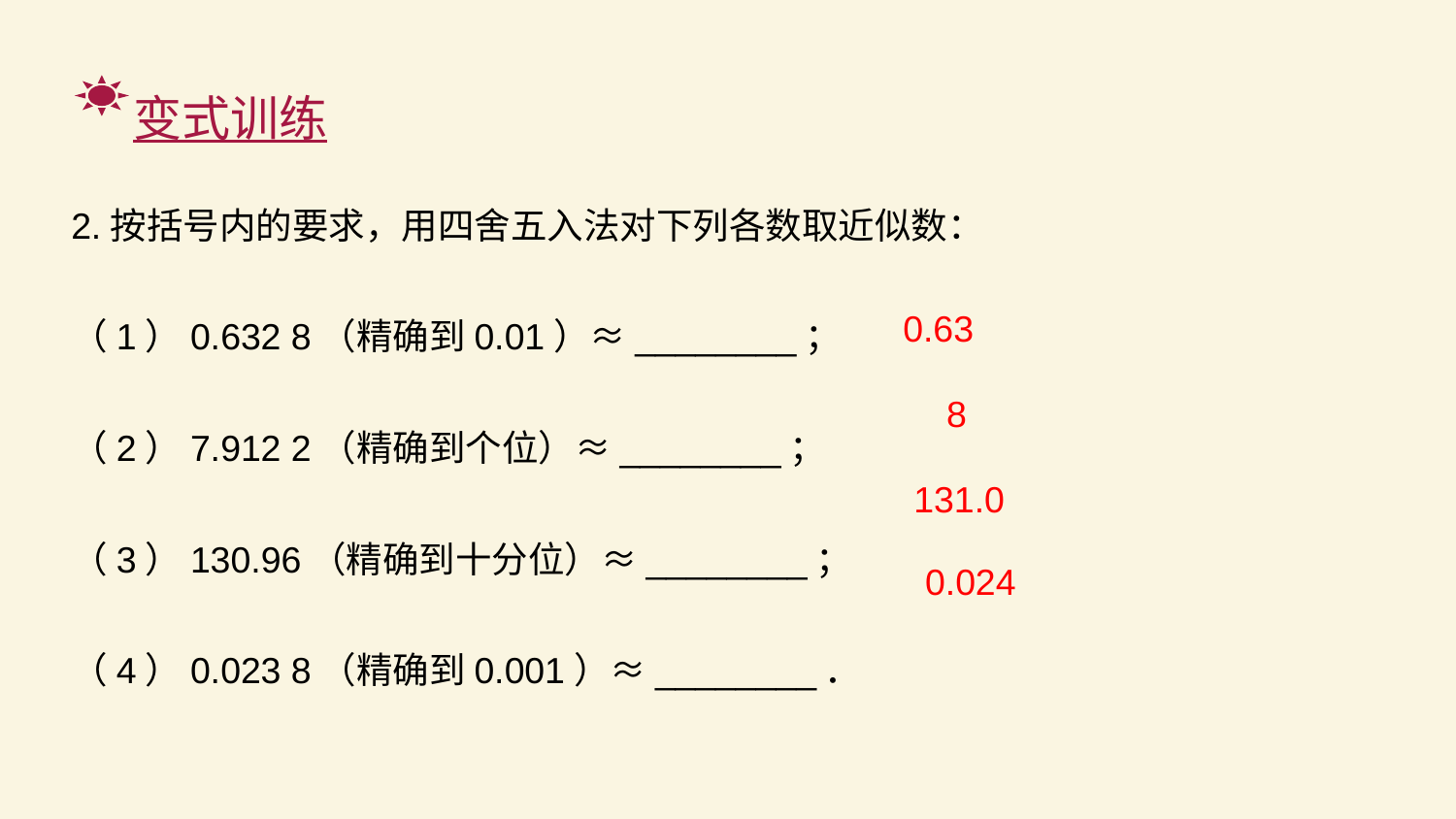

变式训练

2.按括号内的要求，用四舍五入法对下列各数取近似数：
（1）0.632 8（精确到0.01）≈________；
（2）7.912 2（精确到个位）≈________；
（3）130.96（精确到十分位）≈________；
（4）0.023 8（精确到0.001）≈________．
0.63
8
131.0
0.024